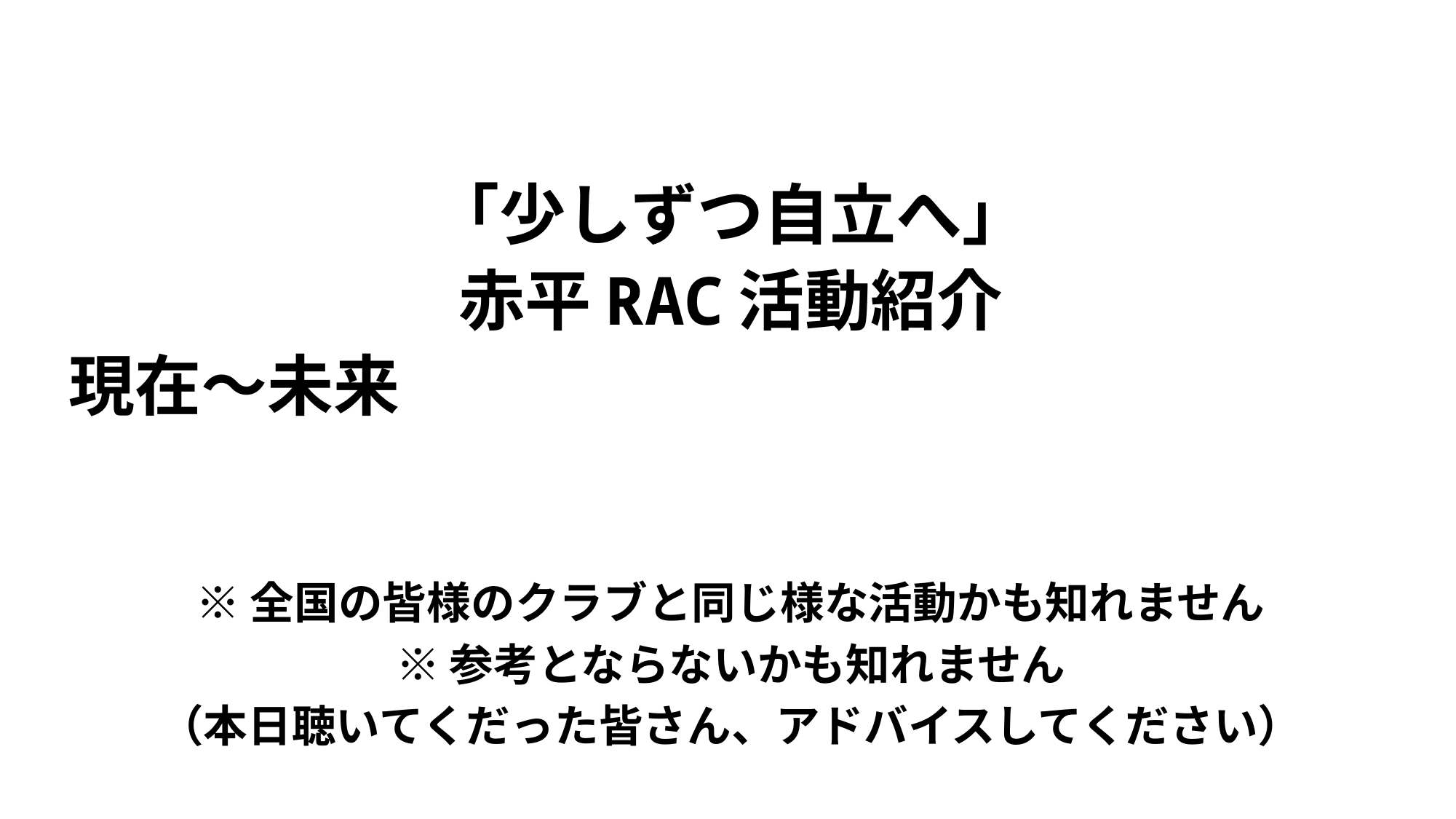

「少しずつ自立へ」
赤平RAC活動紹介
現在～未来
※全国の皆様のクラブと同じ様な活動かも知れません
※参考とならないかも知れません
（本日聴いてくだった皆さん、アドバイスしてください）